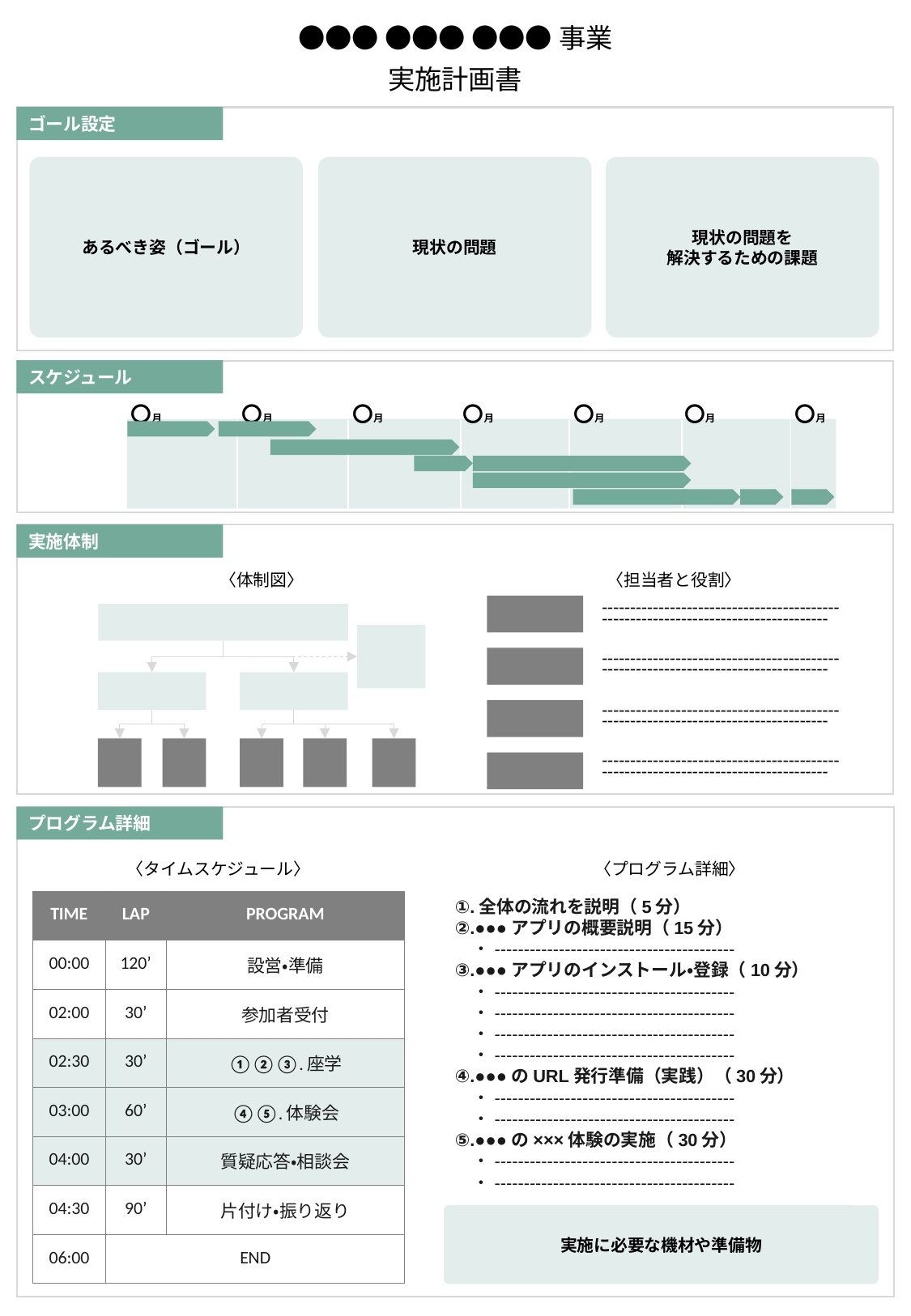

# ●●● ●●● ●●●事業
実施計画書
ゴール設定

あるべき姿（ゴール）
現状の問題
現状の問題を
解決するための課題
スケジュール

〇月
〇月
〇月
〇月
〇月
〇月
〇月

実施体制

〈体制図〉
〈担当者と役割〉

----------------------------------------------------------------------------------

----------------------------------------------------------------------------------

----------------------------------------------------------------------------------

----------------------------------------------------------------------------------
プログラム詳細

〈タイムスケジュール〉
〈プログラム詳細〉
①.全体の流れを説明（5分）
②.●●●アプリの概要説明（15分）
　・-----------------------------------------
③.●●●アプリのインストール・登録（10分）
　・-----------------------------------------
　・-----------------------------------------
　・-----------------------------------------
　・-----------------------------------------
④.●●●のURL発行準備（実践）（30分）
　・-----------------------------------------
　・-----------------------------------------
⑤.●●●の×××体験の実施（30分）
　・-----------------------------------------
　・-----------------------------------------
| TIME | LAP | PROGRAM |
| --- | --- | --- |
| 00:00 | 120’ | 設営・準備 |
| 02:00 | 30’ | 参加者受付 |
| 02:30 | 30’ | ①②③.座学 |
| 03:00 | 60’ | ④⑤.体験会 |
| 04:00 | 30’ | 質疑応答・相談会 |
| 04:30 | 90’ | 片付け・振り返り |
| 06:00 | END |  |
実施に必要な機材や準備物